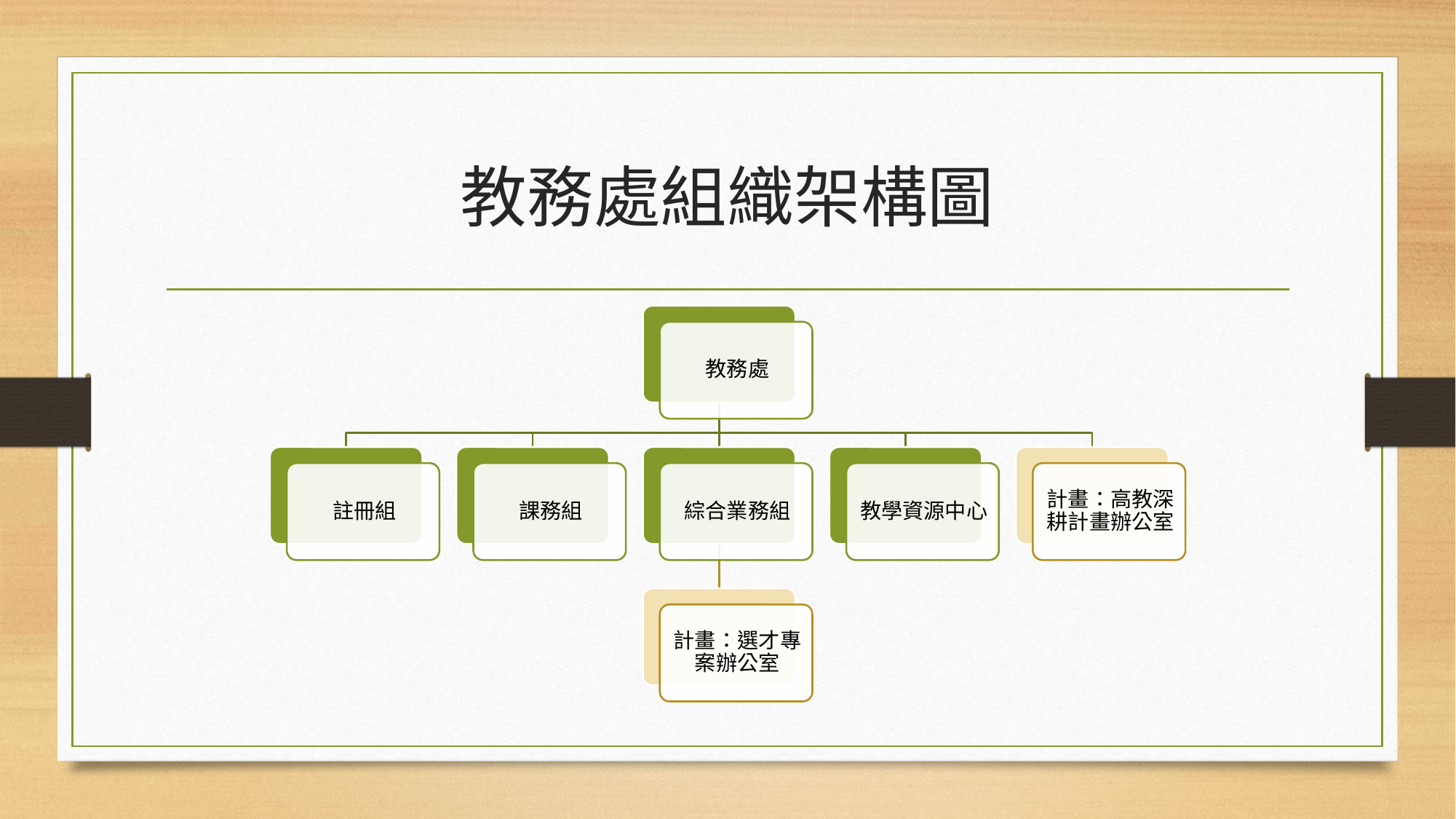

# 教務處組織架構圖
教務處
註冊組
課務組
綜合業務組
計畫：選才專案辦公室
教學資源中心
計畫：高教深耕計畫辦公室